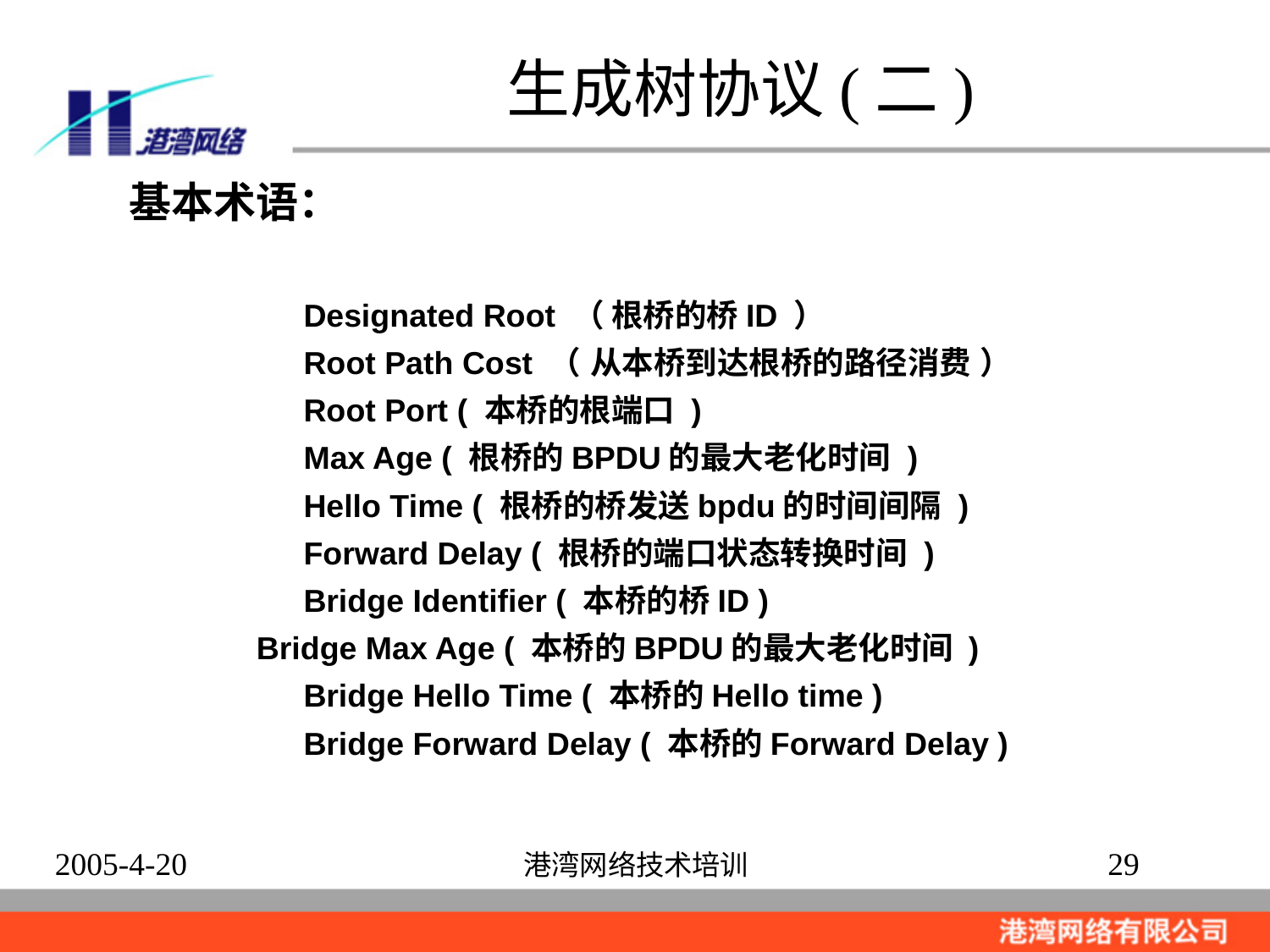

# 生成树协议(二)
基本术语：

		Designated Root （ 根桥的桥ID ）
		Root Path Cost （ 从本桥到达根桥的路径消费 ）
		Root Port ( 本桥的根端口 )
		Max Age ( 根桥的BPDU的最大老化时间 )
		Hello Time ( 根桥的桥发送bpdu的时间间隔 )
		Forward Delay ( 根桥的端口状态转换时间 )
		Bridge Identifier ( 本桥的桥ID )
 	         Bridge Max Age ( 本桥的BPDU的最大老化时间 )
		Bridge Hello Time ( 本桥的Hello time )
		Bridge Forward Delay ( 本桥的Forward Delay )